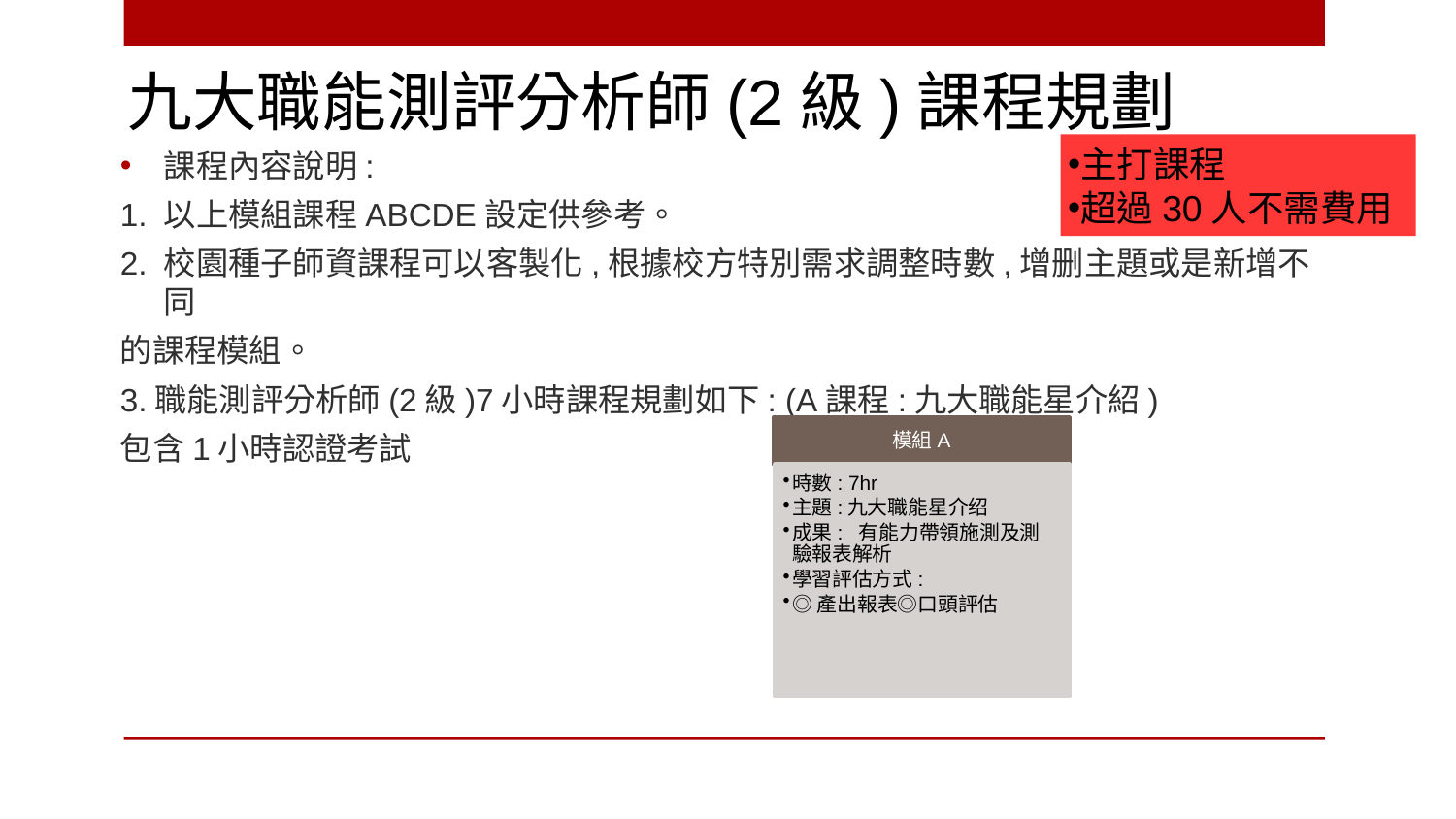

# 九大職能測評分析師(2級)課程規劃
主打課程
超過30人不需費用
課程內容說明:
1. 以上模組課程ABCDE設定供參考。
2. 校園種子師資課程可以客製化,根據校方特別需求調整時數,增删主題或是新增不同
的課程模組。
3.職能測評分析師(2級)7小時課程規劃如下: (A課程:九大職能星介紹)
包含1小時認證考試

模組A

時數: 7hr
主題:九大職能星介绍
成果:  有能力帶領施測及測驗報表解析
學習評估方式:
◎產出報表◎口頭評估